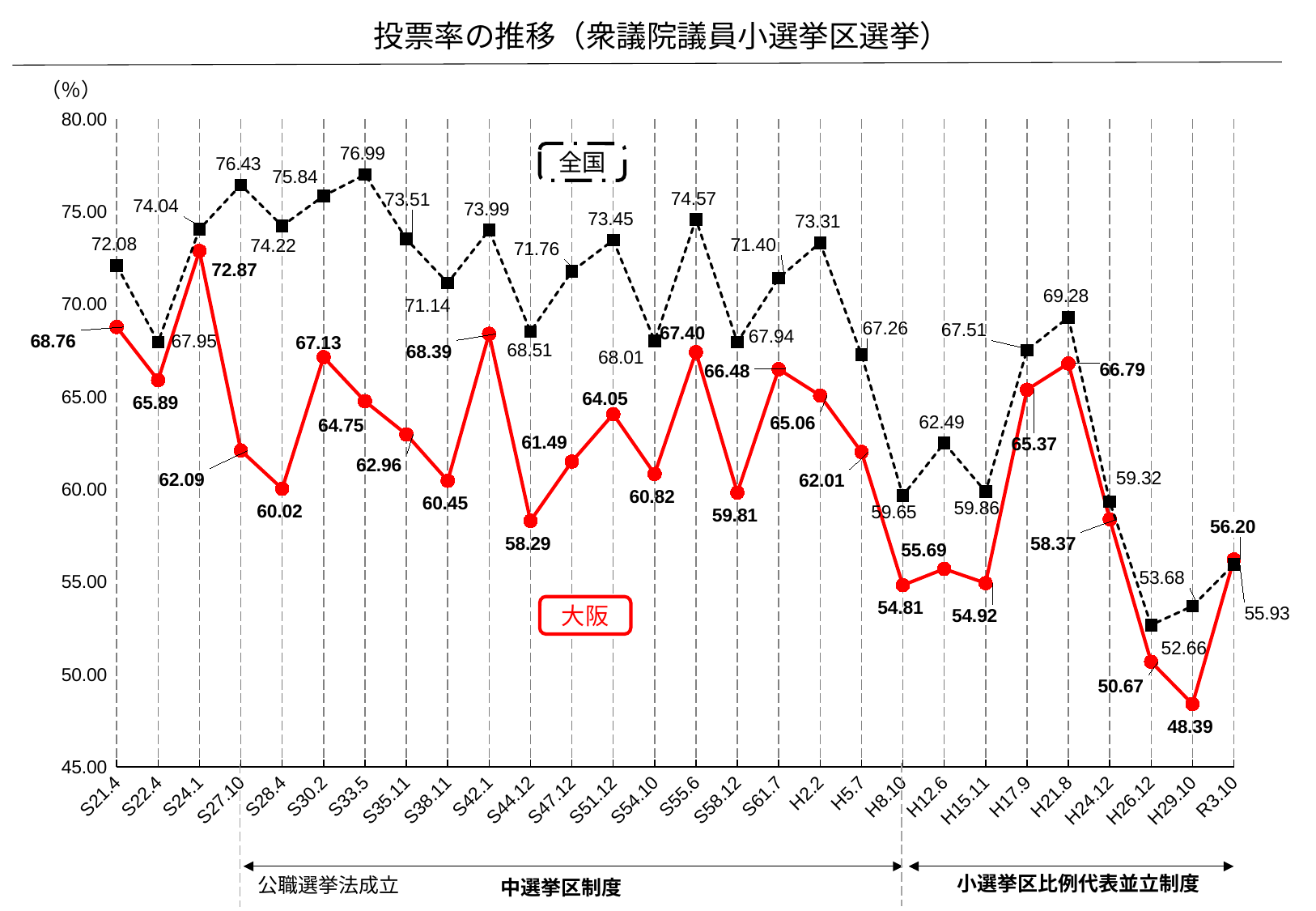

投票率の推移（衆議院議員小選挙区選挙）
（％）

### Chart

| Category | 大阪府 | 全国 |
|---|---|---|
| S21.4 | 68.76 | 72.08 |
| S22.4 | 65.89 | 67.95 |
| S24.1 | 72.87 | 74.03999999999999 |
| S27.10 | 62.09 | 76.42999999999999 |
| S28.4 | 60.019999999999996 | 74.22 |
| S30.2 | 67.13 | 75.84 |
| S33.5 | 64.75 | 76.99000000000001 |
| S35.11 | 62.96000000000001 | 73.50999999999999 |
| S38.11 | 60.45 | 71.14 |
| S42.1 | 68.39 | 73.99 |
| S44.12 | 58.29 | 68.51 |
| S47.12 | 61.49 | 71.76 |
| S51.12 | 64.05 | 73.45 |
| S54.10 | 60.81999999999999 | 68.01 |
| S55.6 | 67.4 | 74.57000000000001 |
| S58.12 | 59.809999999999995 | 67.94 |
| S61.7 | 66.47999999999999 | 71.39999999999999 |
| H2.2 | 65.06 | 73.31 |
| H5.7 | 62.01 | 67.25999999999999 |
| H8.10 | 54.81 | 59.650000000000006 |
| H12.6 | 55.69 | 62.49 |
| H15.11 | 54.92 | 59.86 |
| H17.9 | 65.36999999999999 | 67.51 |
| H21.8 | 66.79 | 69.28 |
| H24.12 | 58.37 | 59.31999999999999 |
| H26.12 | 50.67 | 52.66 |
| H29.10 | 48.39 | 53.68000000000001 |
| R3.10 | 56.2 | 55.93 |
全国
大阪
小選挙区比例代表並立制度
公職選挙法成立
中選挙区制度